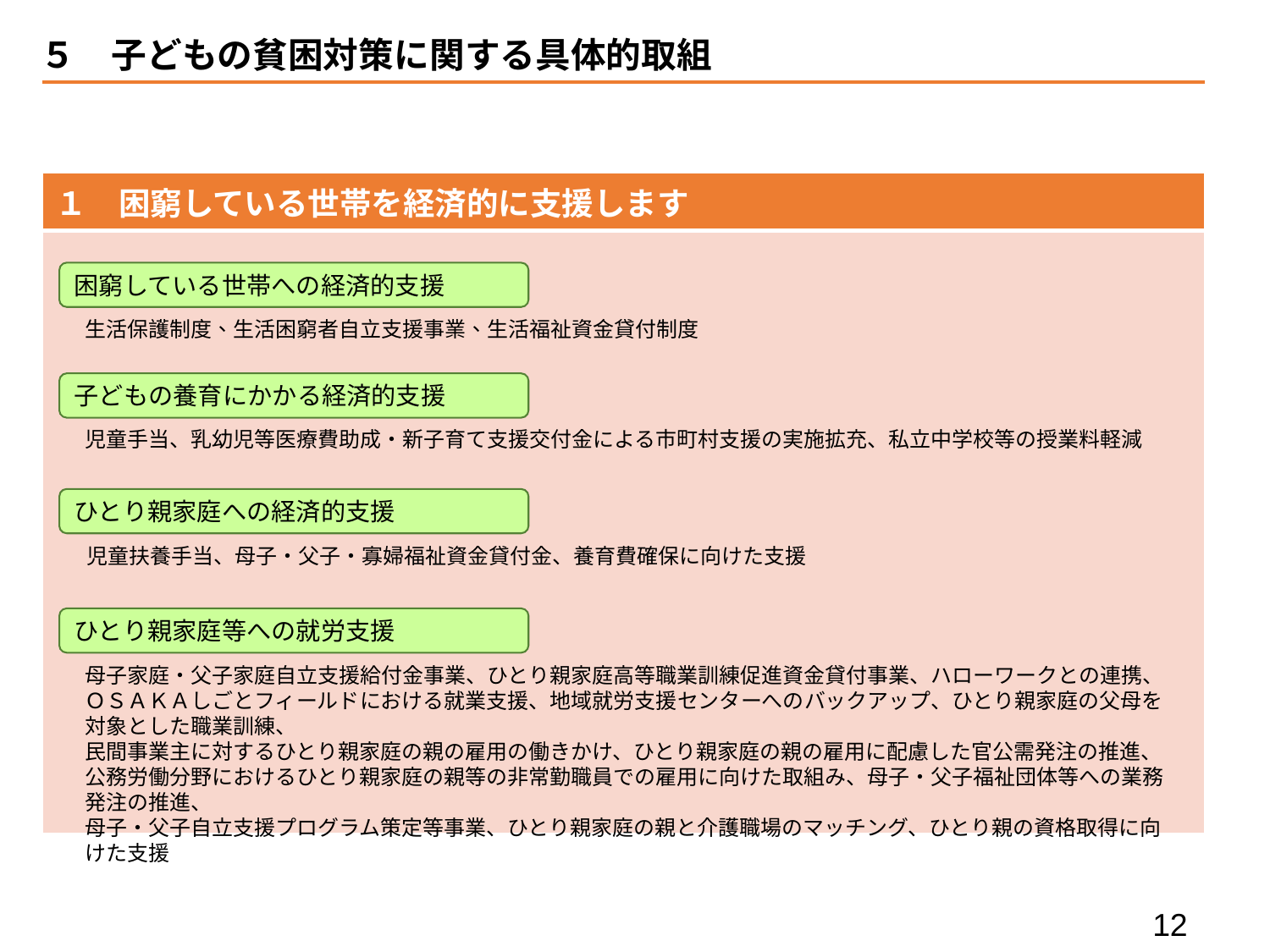

５　子どもの貧困対策に関する具体的取組
| １　困窮している世帯を経済的に支援します |
| --- |
|  |
困窮している世帯への経済的支援
生活保護制度、生活困窮者自立支援事業、生活福祉資金貸付制度
子どもの養育にかかる経済的支援
児童手当、乳幼児等医療費助成・新子育て支援交付金による市町村支援の実施拡充、私立中学校等の授業料軽減
ひとり親家庭への経済的支援
児童扶養手当、母子・父子・寡婦福祉資金貸付金、養育費確保に向けた支援
ひとり親家庭等への就労支援
母子家庭・父子家庭自立支援給付金事業、ひとり親家庭高等職業訓練促進資金貸付事業、ハローワークとの連携、
ＯＳＡＫＡしごとフィールドにおける就業支援、地域就労支援センターへのバックアップ、ひとり親家庭の父母を対象とした職業訓練、
民間事業主に対するひとり親家庭の親の雇用の働きかけ、ひとり親家庭の親の雇用に配慮した官公需発注の推進、
公務労働分野におけるひとり親家庭の親等の非常勤職員での雇用に向けた取組み、母子・父子福祉団体等への業務発注の推進、
母子・父子自立支援プログラム策定等事業、ひとり親家庭の親と介護職場のマッチング、ひとり親の資格取得に向けた支援
12